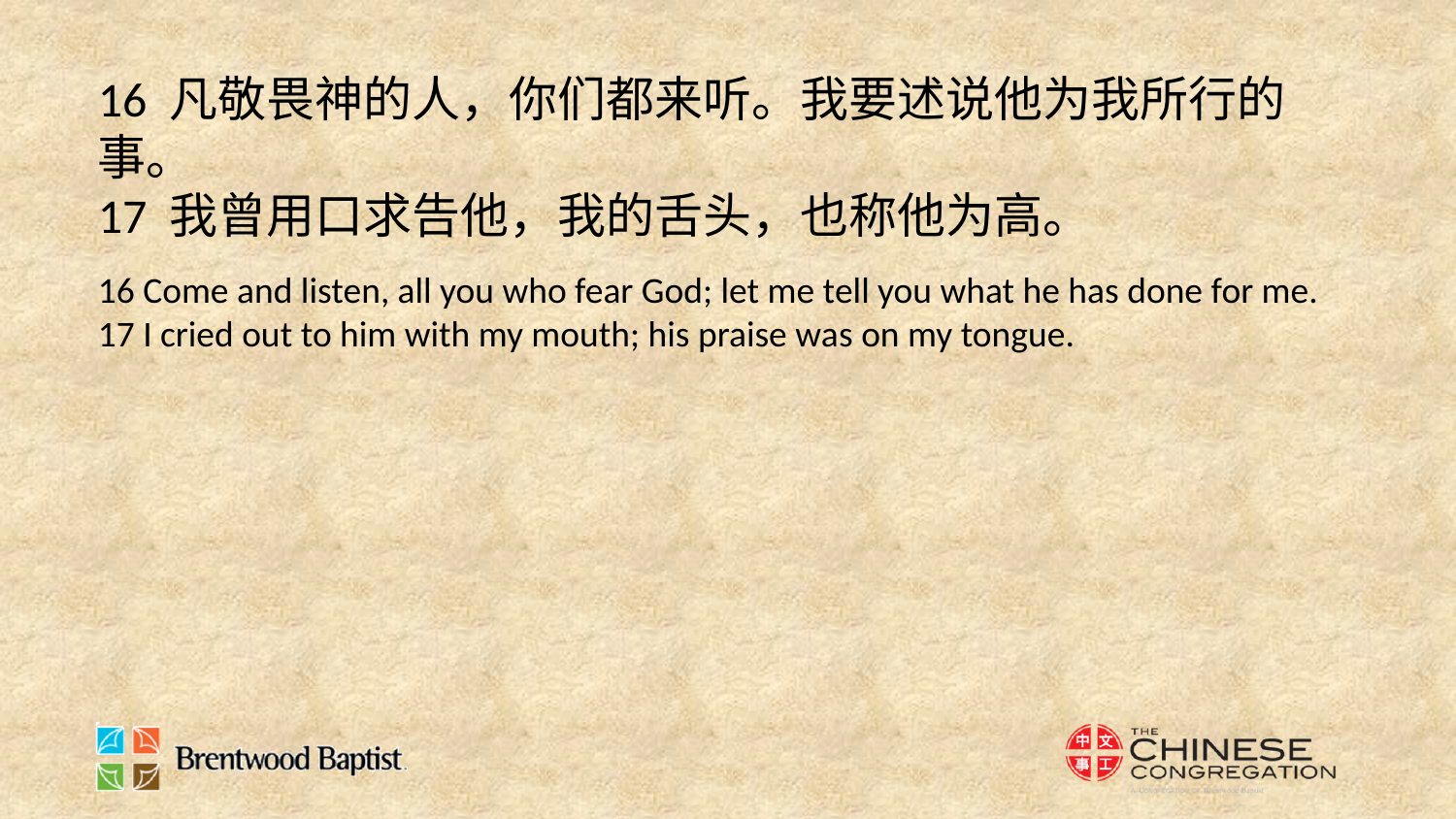

16 凡敬畏神的人，你们都来听。我要述说他为我所行的事。
17 我曾用口求告他，我的舌头，也称他为高。

16 Come and listen, all you who fear God; let me tell you what he has done for me.
17 I cried out to him with my mouth; his praise was on my tongue.